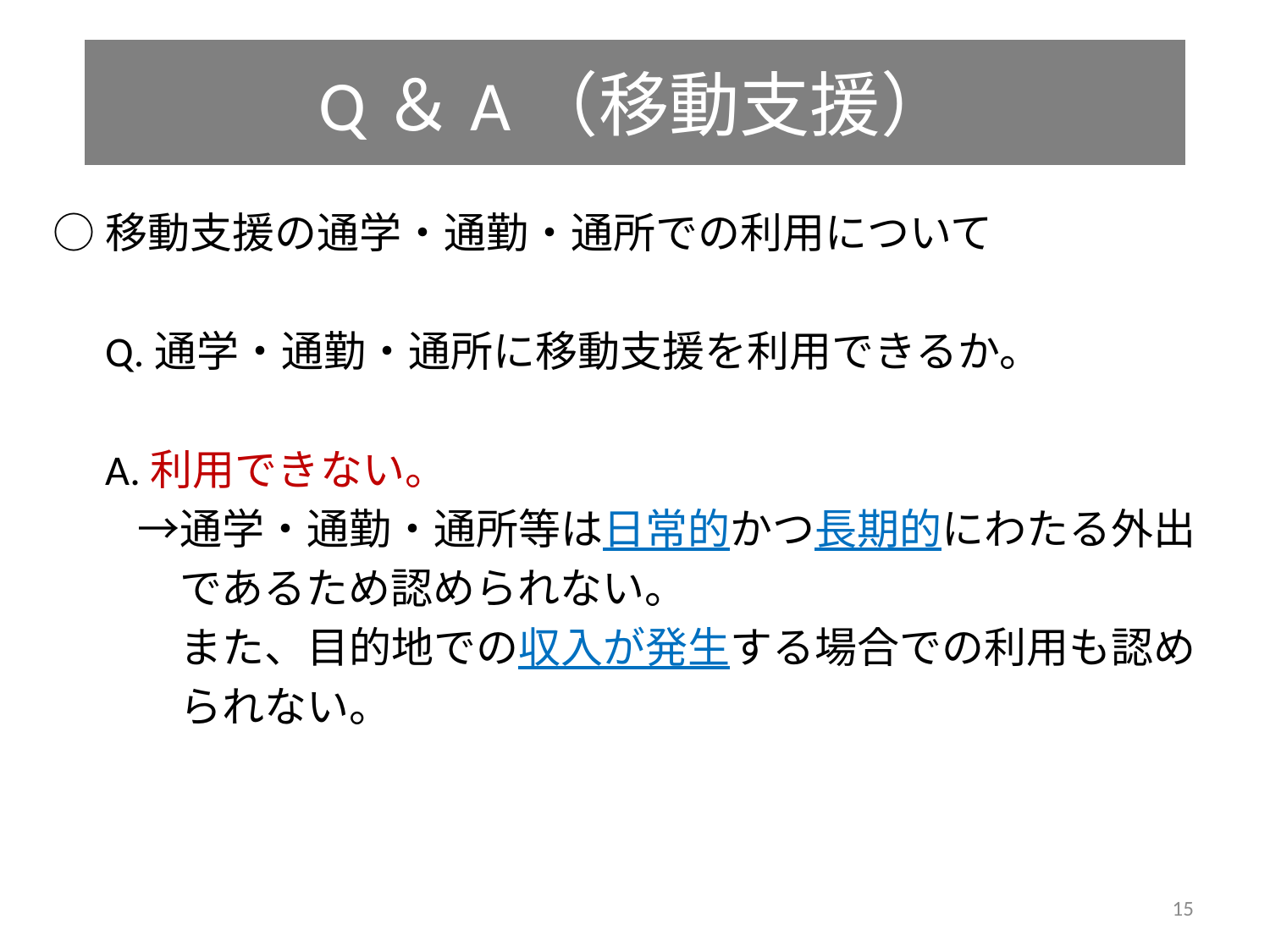

# Q＆A（移動支援）
○移動支援の通学・通勤・通所での利用について

　Q.通学・通勤・通所に移動支援を利用できるか。

　A.利用できない。
　　→通学・通勤・通所等は日常的かつ長期的にわたる外出
　　　であるため認められない。
　　　また、目的地での収入が発生する場合での利用も認め
　　　られない。
15